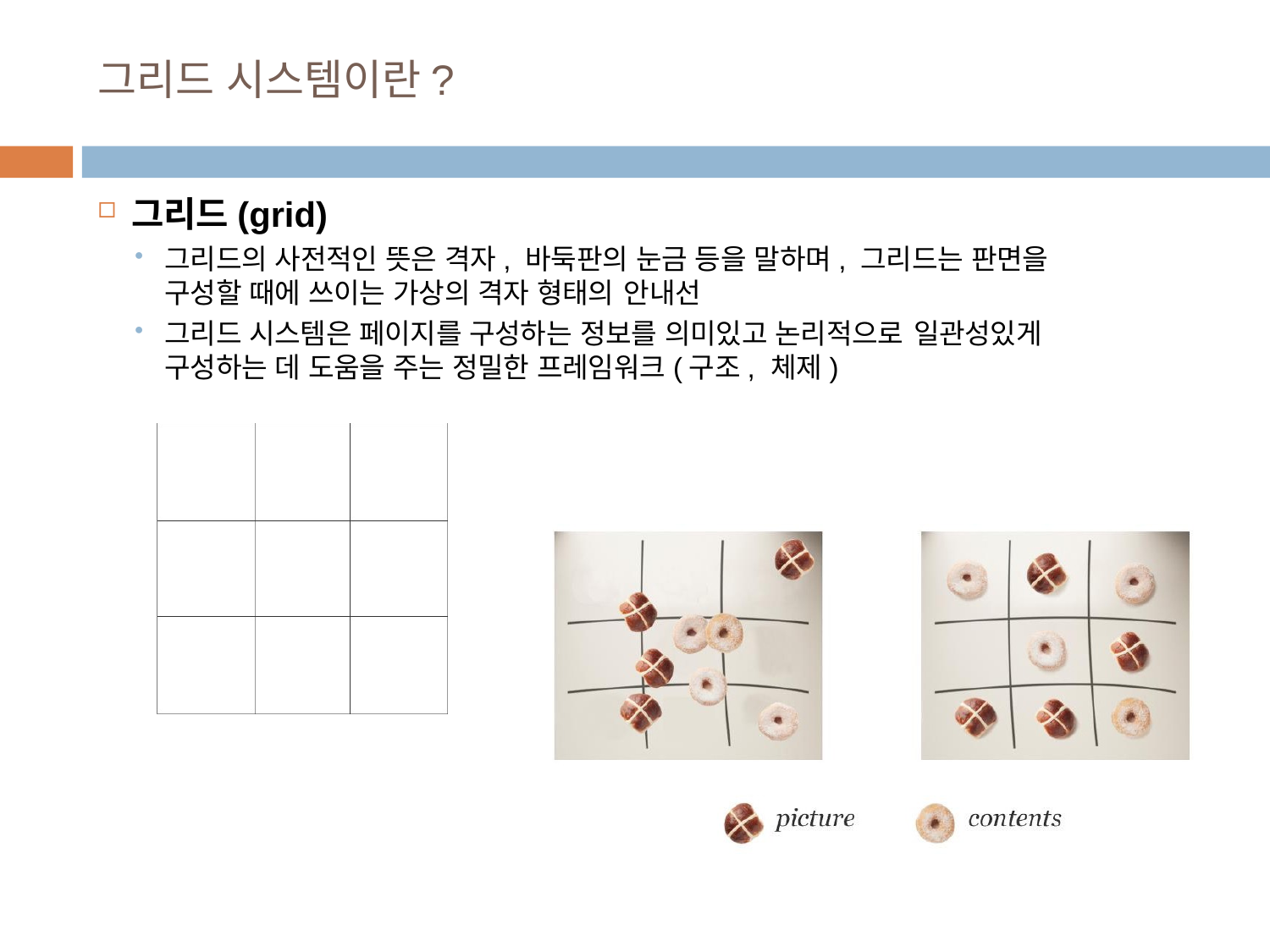

# 그리드 시스템이란?
그리드(grid)
그리드의 사전적인 뜻은 격자, 바둑판의 눈금 등을 말하며, 그리드는 판면을  구성할 때에 쓰이는 가상의 격자 형태의 안내선
그리드 시스템은 페이지를 구성하는 정보를 의미있고 논리적으로 일관성있게
구성하는 데 도움을 주는 정밀한 프레임워크(구조, 체제)